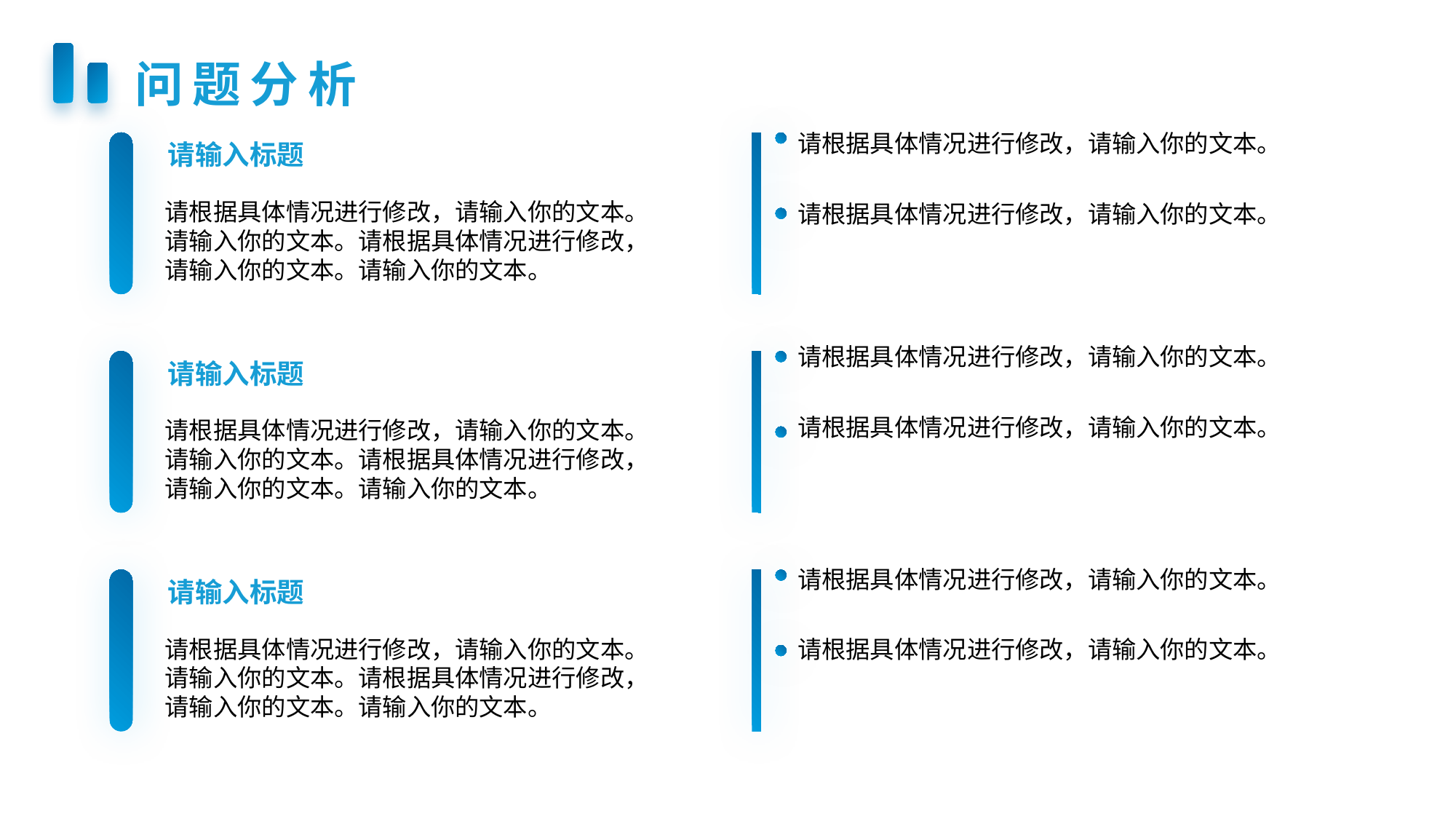

问题分析

请根据具体情况进行修改，请输入你的文本。

请输入标题

请根据具体情况进行修改，请输入你的文本。请输入你的文本。请根据具体情况进行修改，请输入你的文本。请输入你的文本。
请根据具体情况进行修改，请输入你的文本。

请根据具体情况进行修改，请输入你的文本。

请输入标题

请根据具体情况进行修改，请输入你的文本。
请根据具体情况进行修改，请输入你的文本。请输入你的文本。请根据具体情况进行修改，请输入你的文本。请输入你的文本。

请根据具体情况进行修改，请输入你的文本。

请输入标题

请根据具体情况进行修改，请输入你的文本。请输入你的文本。请根据具体情况进行修改，请输入你的文本。请输入你的文本。
请根据具体情况进行修改，请输入你的文本。